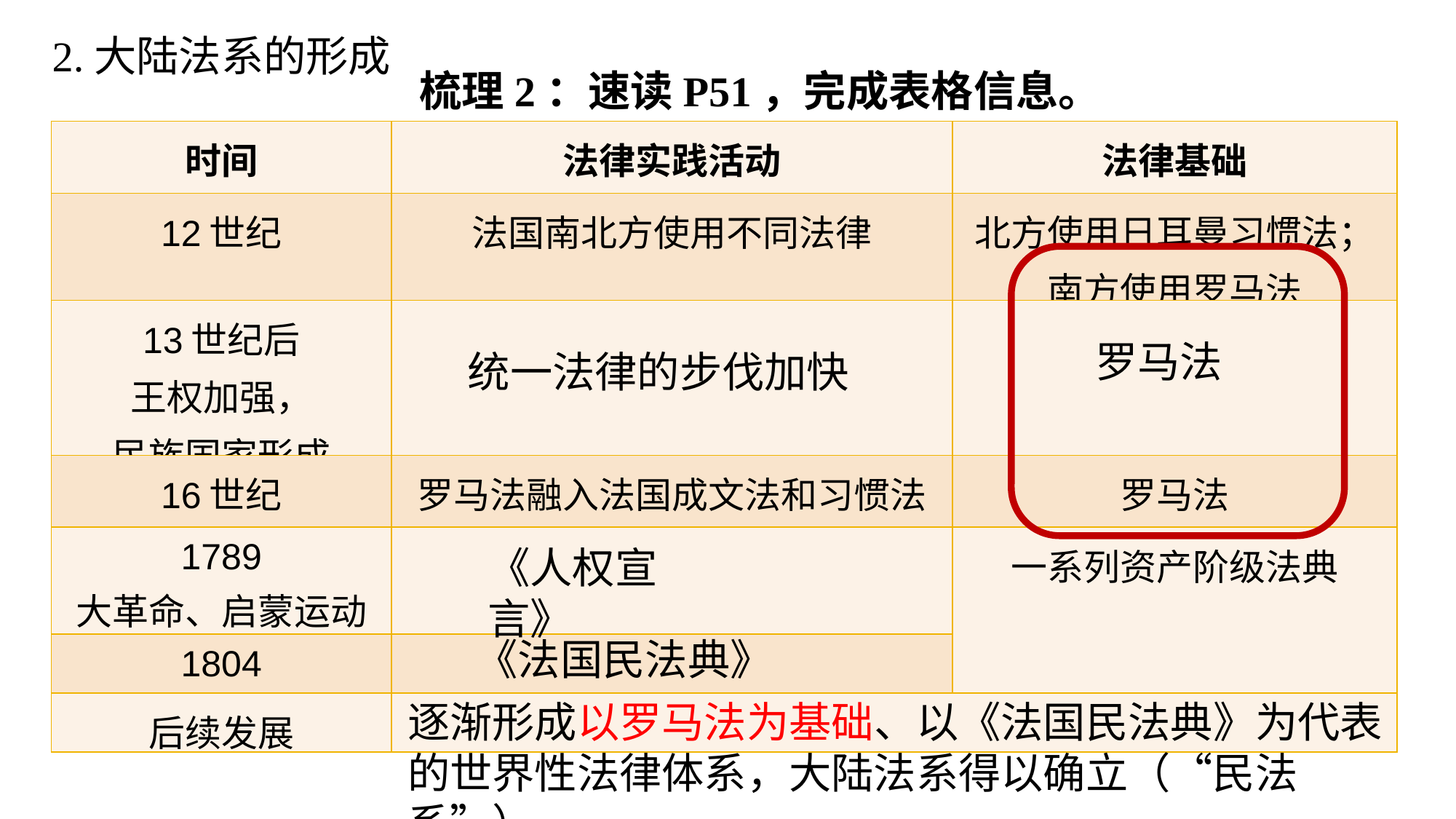

2.大陆法系的形成
梳理2：速读P51，完成表格信息。
| 时间 | 法律实践活动 | 法律基础 |
| --- | --- | --- |
| 12世纪 | 法国南北方使用不同法律 | 北方使用日耳曼习惯法；南方使用罗马法 |
| 13世纪后 王权加强， 民族国家形成 |  |  |
| 16世纪 | 罗马法融入法国成文法和习惯法 | 罗马法 |
| 1789 大革命、启蒙运动 |  | 一系列资产阶级法典 |
| 1804 |  |  |
| 后续发展 |  |  |

罗马法
统一法律的步伐加快
《人权宣言》
《法国民法典》
逐渐形成以罗马法为基础、以《法国民法典》为代表的世界性法律体系，大陆法系得以确立（“民法系”）。